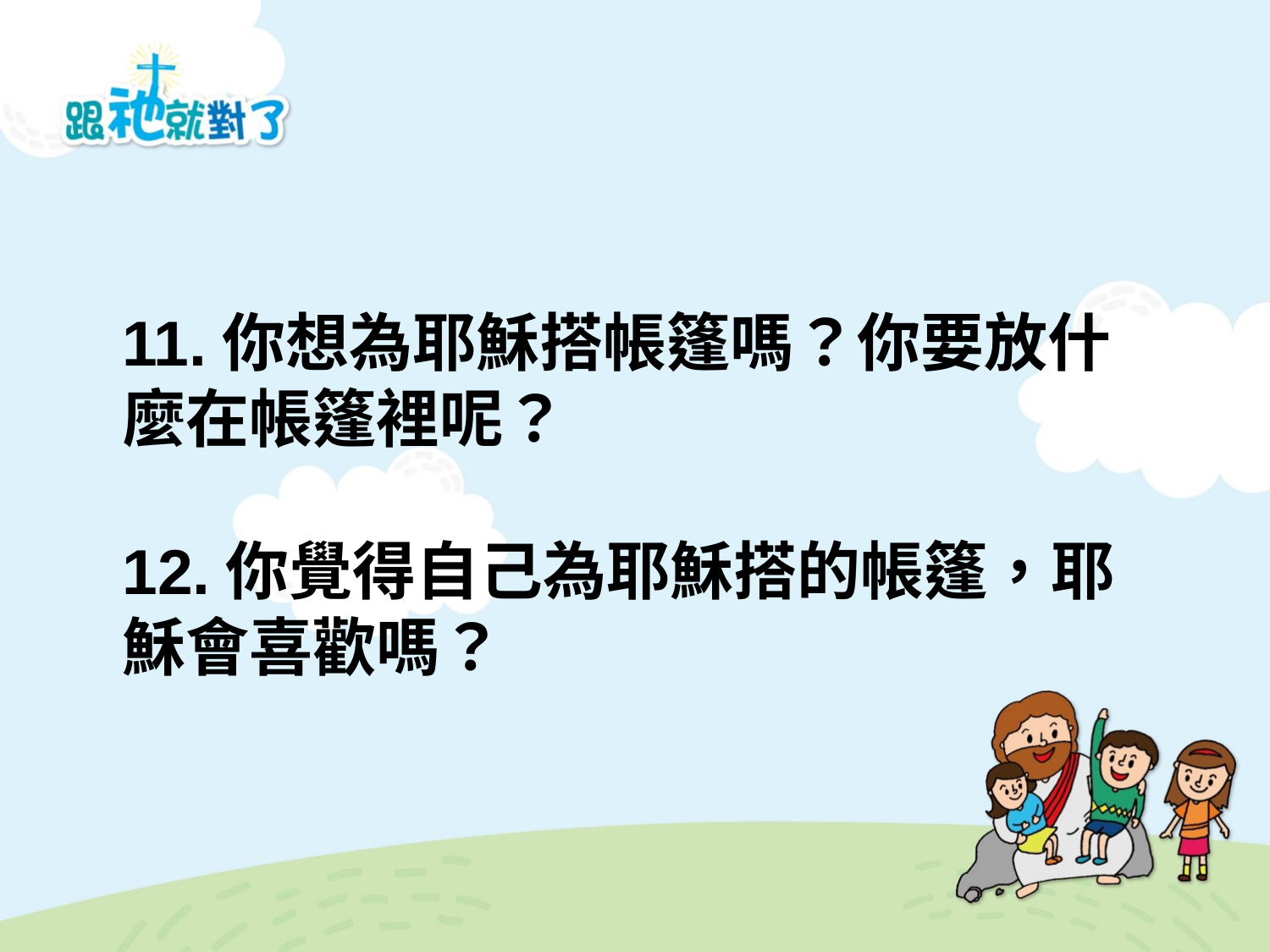

11.你想為耶穌搭帳篷嗎？你要放什麼在帳篷裡呢？

12.你覺得自己為耶穌搭的帳篷，耶穌會喜歡嗎？